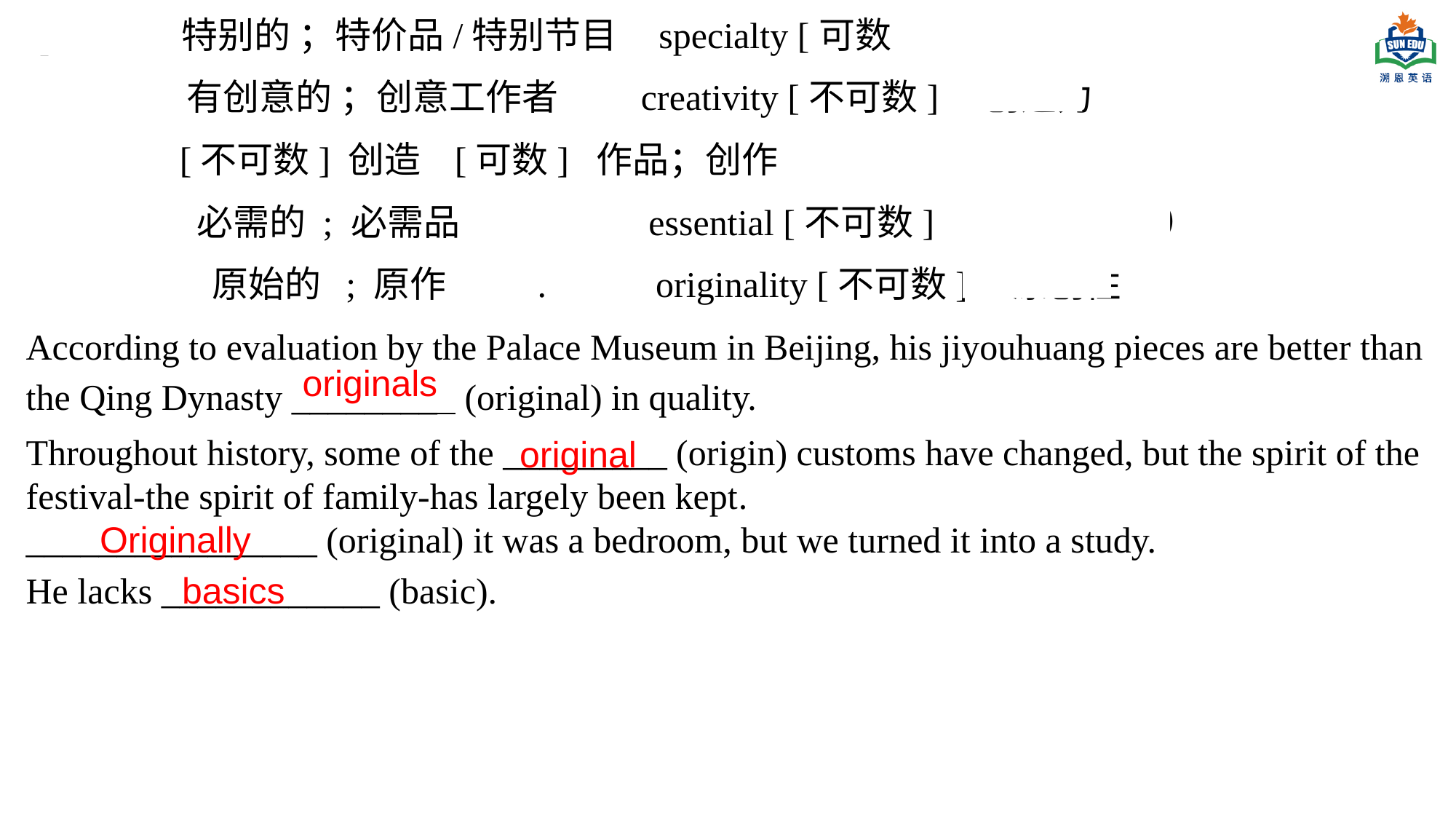

special     特别的 ；特价品/特别节目    specialty [可数]：专长
creative    有创意的 ；创意工作者         creativity [不可数]：创造力
creation    [不可数] 创造   [可数]  作品；创作
essential    必需的 ; 必需品                      essential [不可数]：本质（哲学）
original       原始的  ; 原作          .            originality [不可数]：原创性
According to evaluation by the Palace Museum in Beijing, his jiyouhuang pieces are better than the Qing Dynasty ________   (original) in quality.
Throughout history, some of the _________ (origin) customs have changed, but the spirit of the festival-the spirit of family-has largely been kept.
________________ (original) it was a bedroom, but we turned it into a study.
He lacks ____________ (basic).

originals
original
Originally
basics